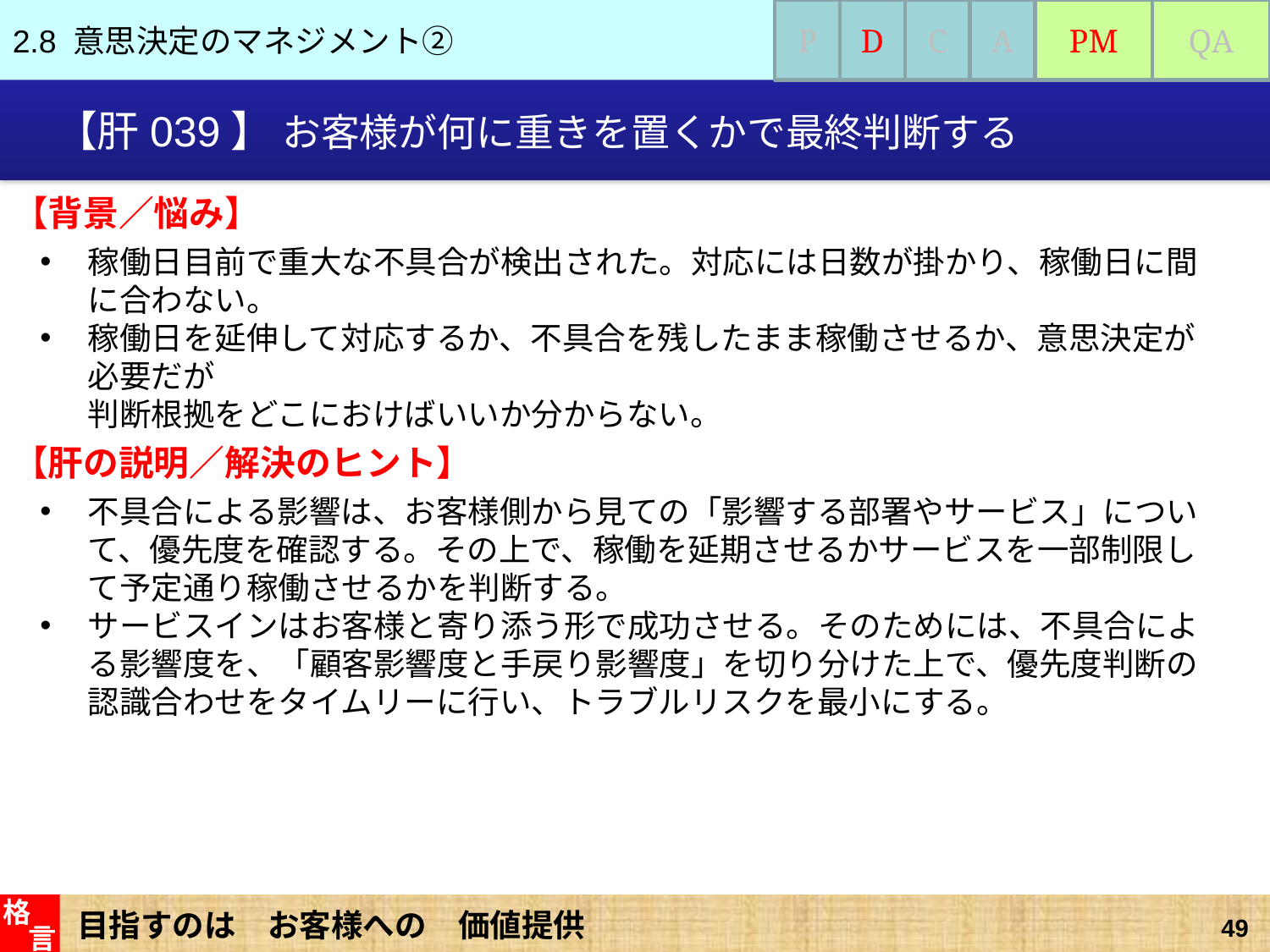

2.8 意思決定のマネジメント②
P
D
C
A
PM
QA
# 【肝039】 お客様が何に重きを置くかで最終判断する
【背景／悩み】
稼働日目前で重大な不具合が検出された。対応には日数が掛かり、稼働日に間に合わない。
稼働日を延伸して対応するか、不具合を残したまま稼働させるか、意思決定が必要だが
判断根拠をどこにおけばいいか分からない。
【肝の説明／解決のヒント】
不具合による影響は、お客様側から見ての「影響する部署やサービス」について、優先度を確認する。その上で、稼働を延期させるかサービスを一部制限して予定通り稼働させるかを判断する。
サービスインはお客様と寄り添う形で成功させる。そのためには、不具合による影響度を、「顧客影響度と手戻り影響度」を切り分けた上で、優先度判断の認識合わせをタイムリーに行い、トラブルリスクを最小にする。
目指すのは　お客様への　価値提供
格
言
49